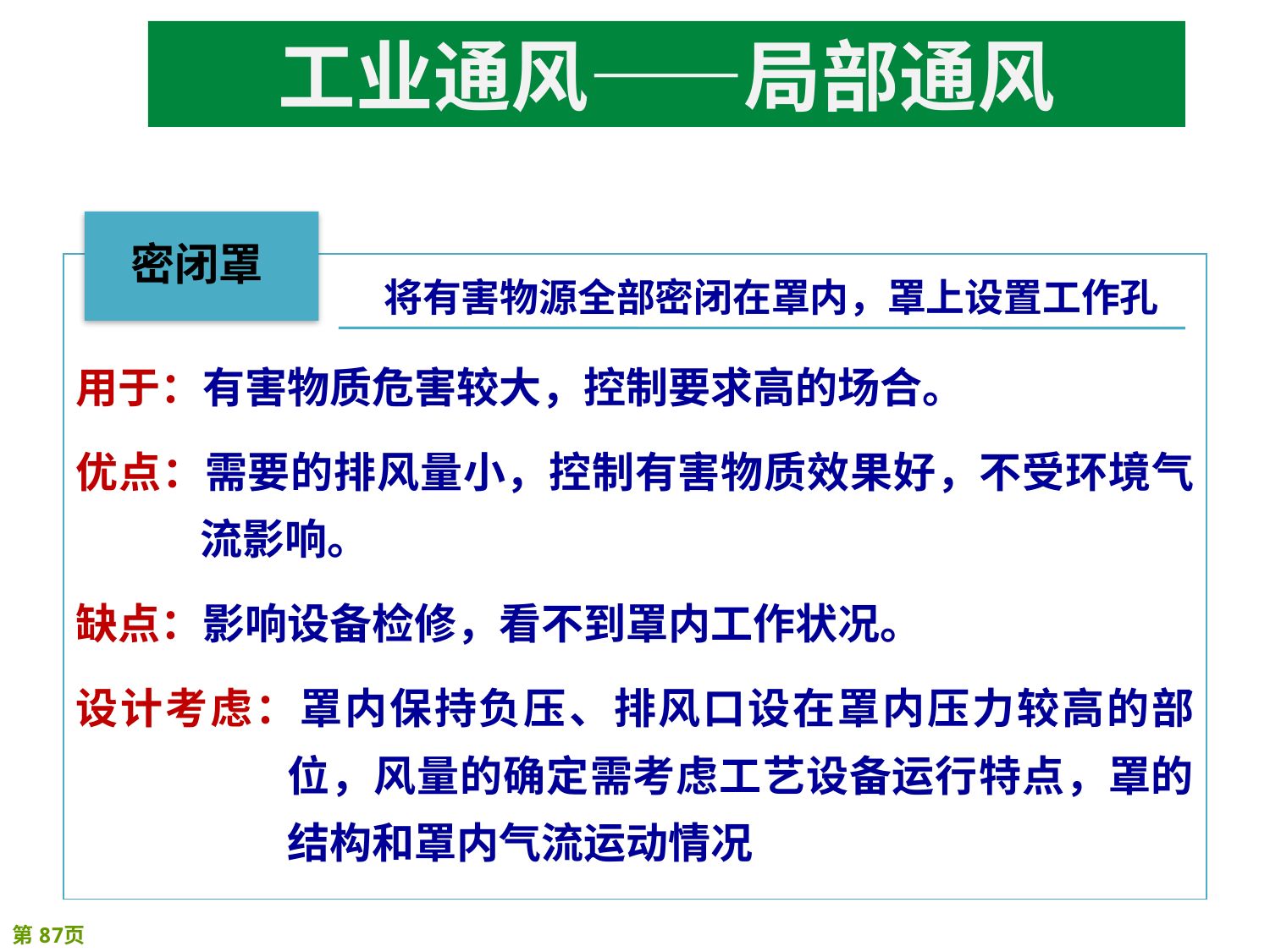

# 工业通风——局部通风
密闭罩

用于：有害物质危害较大，控制要求高的场合。
优点：需要的排风量小，控制有害物质效果好，不受环境气流影响。
缺点：影响设备检修，看不到罩内工作状况。
设计考虑：罩内保持负压、排风口设在罩内压力较高的部位，风量的确定需考虑工艺设备运行特点，罩的结构和罩内气流运动情况

 将有害物源全部密闭在罩内，罩上设置工作孔